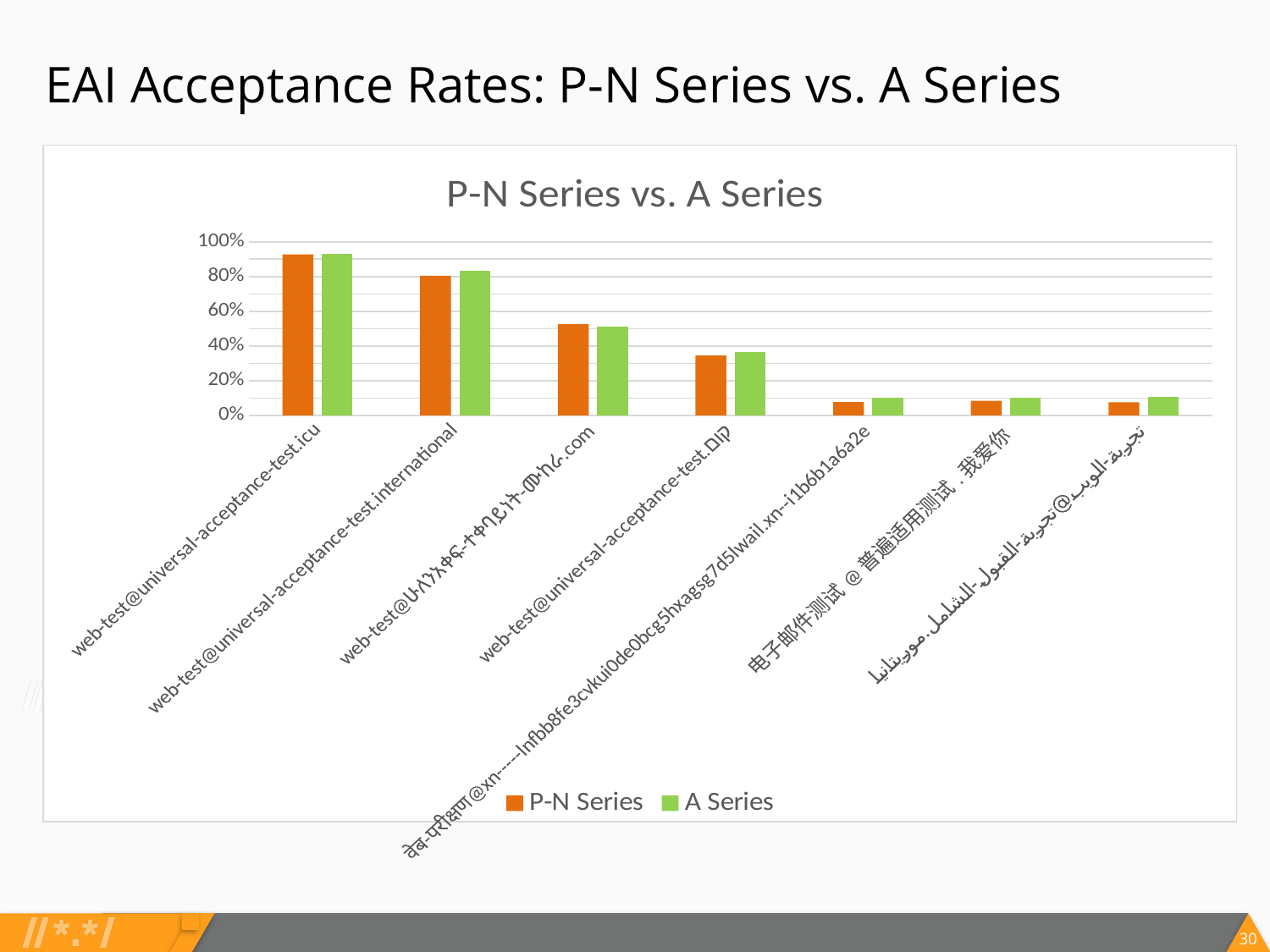

EAI Acceptance Rates: P-N Series vs. A Series

### Chart: P-N Series vs. A Series

| Category |  |  |
|---|---|---|
| web-test@universal-acceptance-test.icu | 0.927 | 0.932 |
| web-test@universal-acceptance-test.international | 0.804 | 0.832 |
| web-test@ሁለንአቀፍ-ተቀባይነት-ሙከራ.com | 0.525 | 0.513 |
| web-test@universal-acceptance-test.קום | 0.345 | 0.363 |
| वेब-परीक्षण@xn-----lnfbb8fe3cvkui0de0bcg5hxagsg7d5lwail.xn--i1b6b1a6a2e | 0.077 | 0.1 |
| 电子邮件测试@普遍适用测试.我爱你 | 0.084 | 0.1 |
| تجربة-الويب@تجربة-القبول-الشامل.موريتانيا | 0.076 | 0.105 |